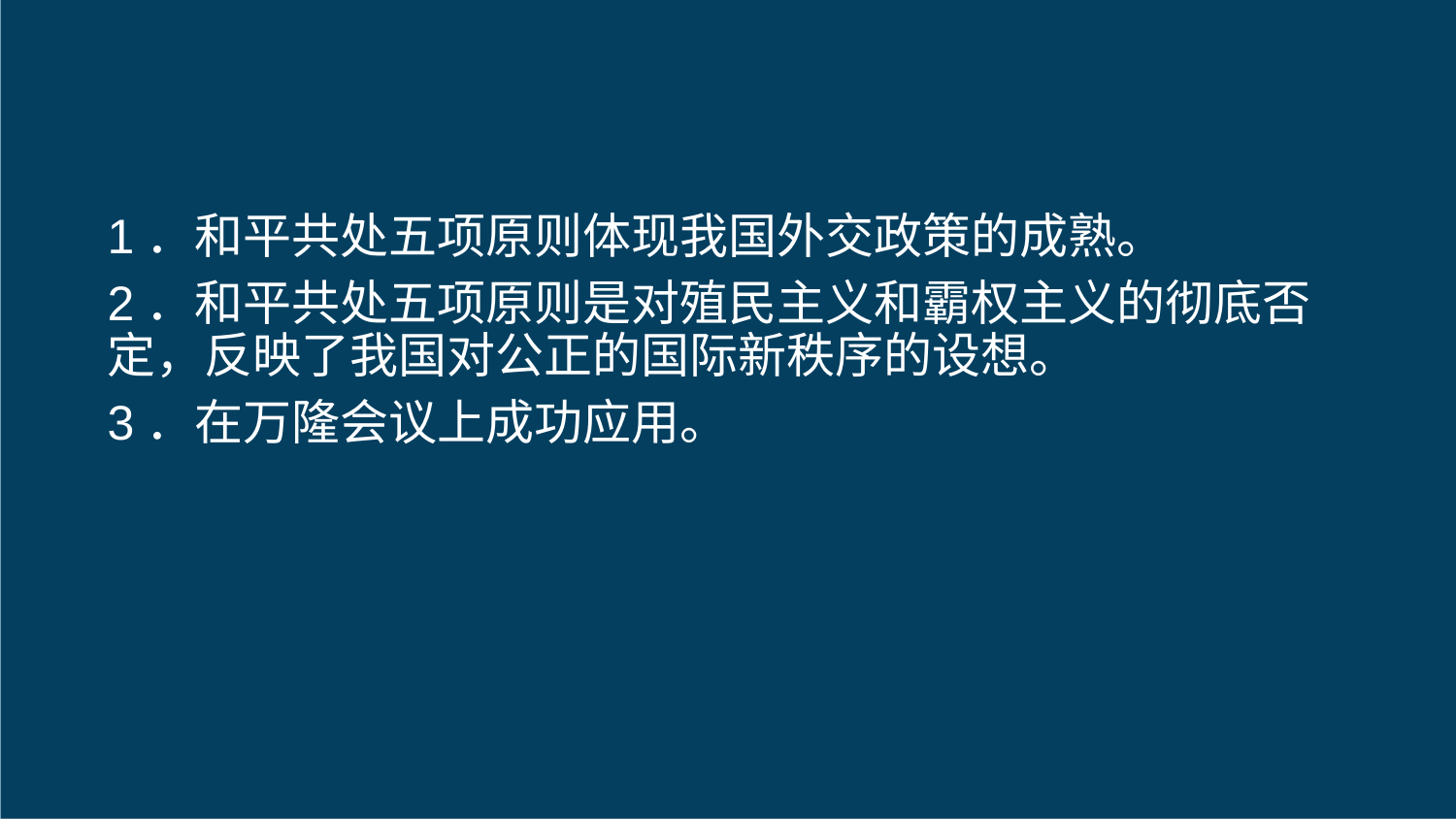

#
1．和平共处五项原则体现我国外交政策的成熟。
2．和平共处五项原则是对殖民主义和霸权主义的彻底否定，反映了我国对公正的国际新秩序的设想。
3．在万隆会议上成功应用。